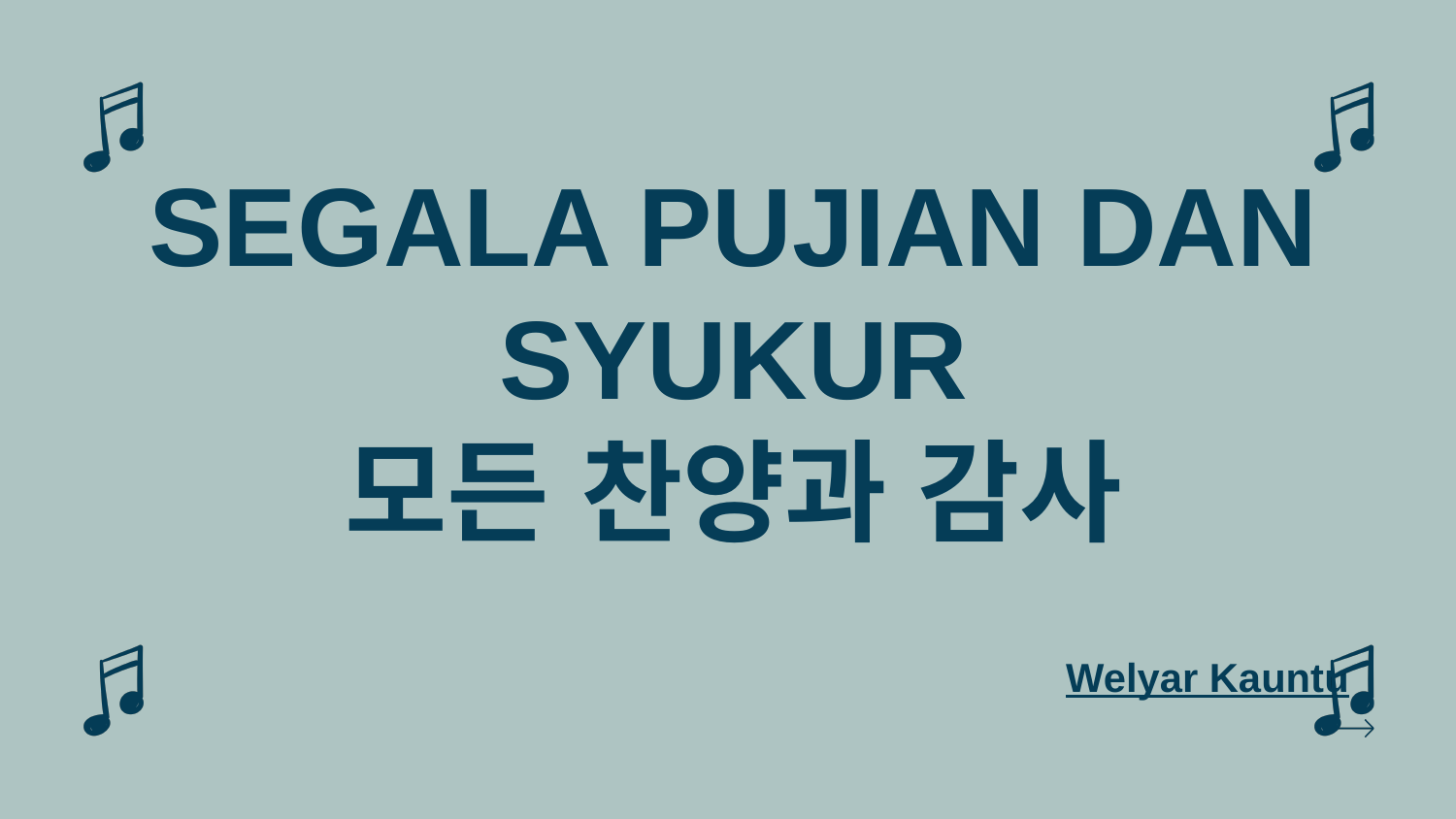

SEGALA PUJIAN DAN SYUKUR
모든 찬양과 감사

Welyar Kauntu